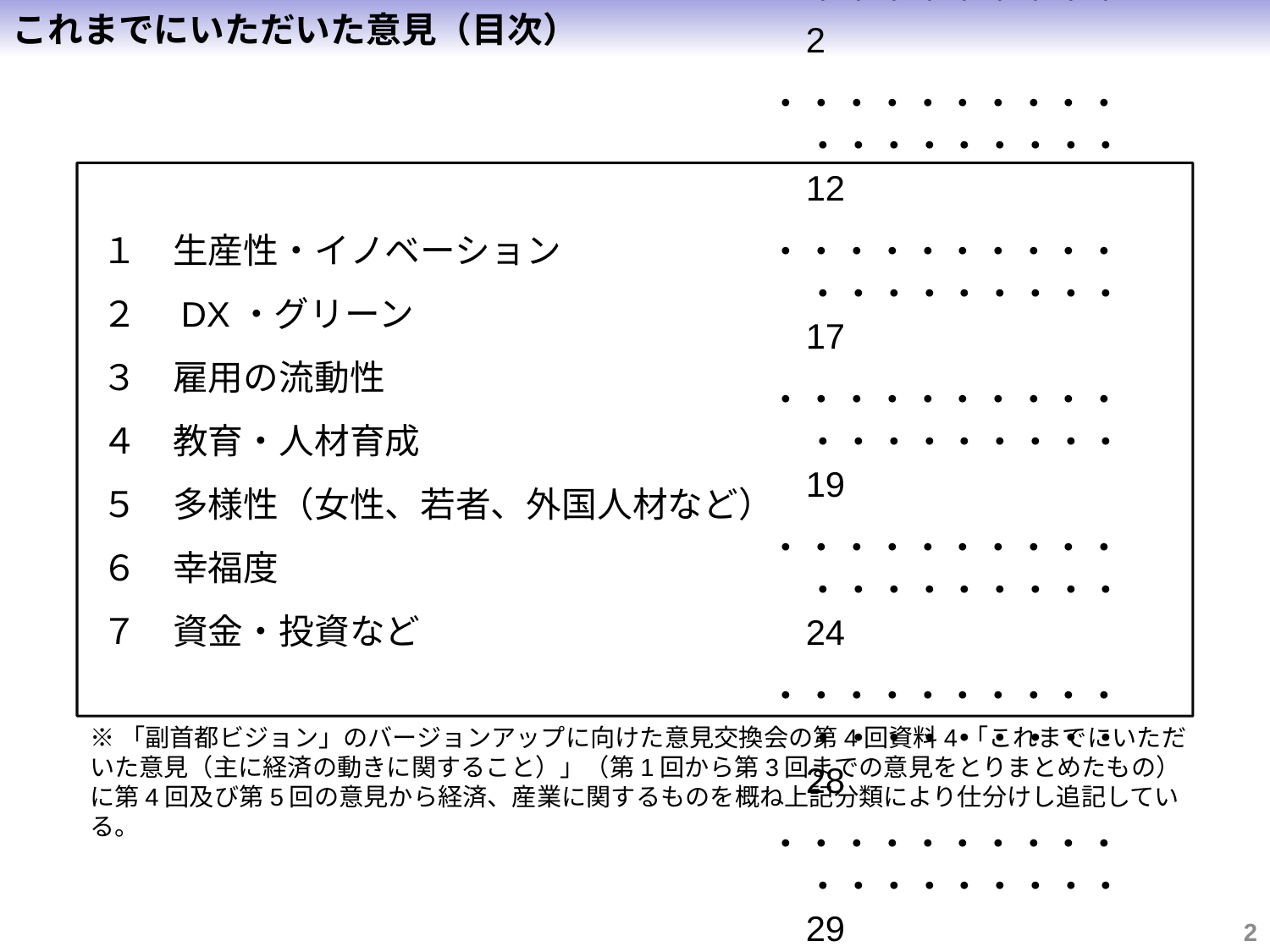

これまでにいただいた意見（目次）
１　生産性・イノベーション
２　DX・グリーン
３　雇用の流動性
４　教育・人材育成
５　多様性（女性、若者、外国人材など）
６　幸福度
７　資金・投資など
・・・・・・・・・・・・・・・・・・・ 2
・・・・・・・・・・・・・・・・・・・12
・・・・・・・・・・・・・・・・・・・17
・・・・・・・・・・・・・・・・・・・19
・・・・・・・・・・・・・・・・・・・24
・・・・・・・・・・・・・・・・・・・28
・・・・・・・・・・・・・・・・・・・29
※「副首都ビジョン」のバージョンアップに向けた意見交換会の第4回資料4「これまでにいただいた意見（主に経済の動きに関すること）」（第1回から第3回までの意見をとりまとめたもの）に第4回及び第5回の意見から経済、産業に関するものを概ね上記分類により仕分けし追記している。
2